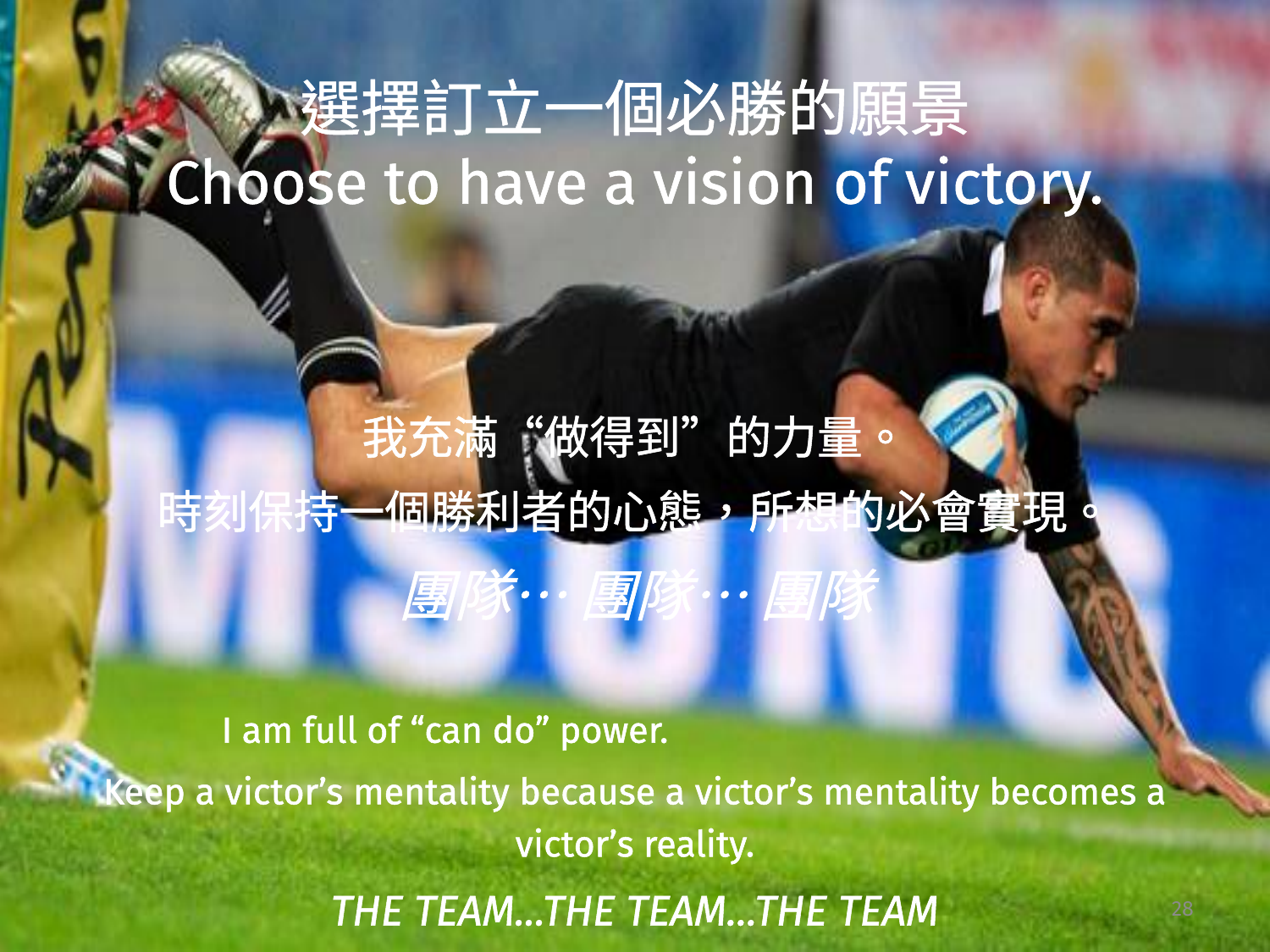

選擇訂立一個必勝的願景
Choose to have a vision of victory.
我充滿“做得到”的力量。
時刻保持一個勝利者的心態，所想的必會實現。
團隊… 團隊… 團隊

I am full of “can do” power.
Keep a victor’s mentality because a victor’s mentality becomes a victor’s reality.
THE TEAM...THE TEAM...THE TEAM
28